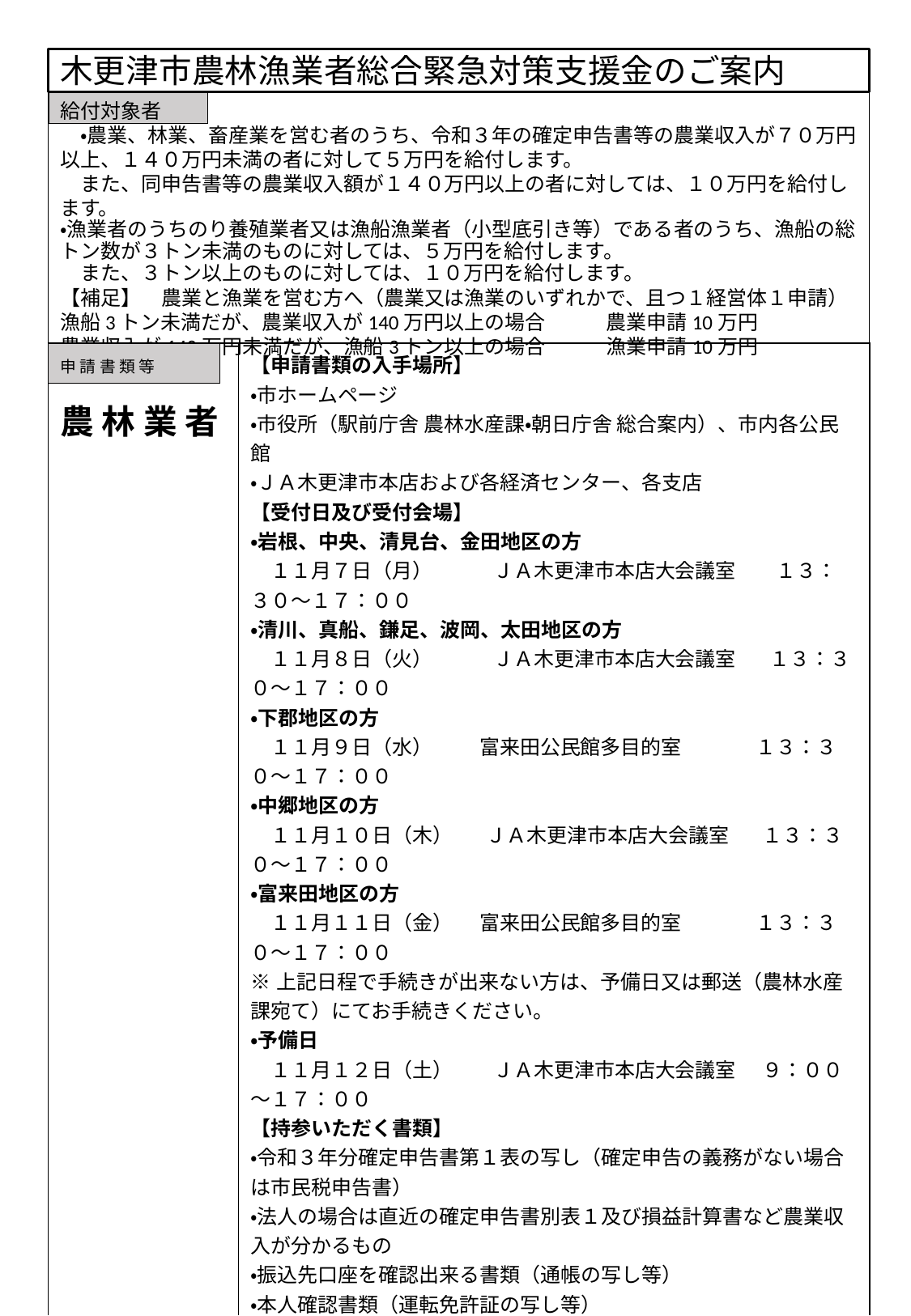

木更津市農林漁業者総合緊急対策支援金のご案内
給付対象者

　・農業、林業、畜産業を営む者のうち、令和３年の確定申告書等の農業収入が７０万円以上、１４０万円未満の者に対して５万円を給付します。
　また、同申告書等の農業収入額が１４０万円以上の者に対しては、１０万円を給付します。
・漁業者のうちのり養殖業者又は漁船漁業者（小型底引き等）である者のうち、漁船の総トン数が３トン未満のものに対しては、５万円を給付します。
　また、３トン以上のものに対しては、１０万円を給付します。
【補足】　農業と漁業を営む方へ（農業又は漁業のいずれかで、且つ１経営体１申請）
漁船3トン未満だが、農業収入が140万円以上の場合　　　農業申請10万円
農業収入が140万円未満だが、漁船3トン以上の場合　　　漁業申請10万円
申 請 書 類 等
| 農 林 業 者 | 【申請書類の入手場所】 ・市ホームページ　 ・市役所（駅前庁舎 農林水産課・朝日庁舎 総合案内）、市内各公民館 ・ＪＡ木更津市本店および各経済センター、各支店 【受付日及び受付会場】 ・岩根、中央、清見台、金田地区の方 　１１月７日（月）　　　ＪＡ木更津市本店大会議室　　１３：３０～１７：００ ・清川、真船、鎌足、波岡、太田地区の方 　１１月８日（火）　　　ＪＡ木更津市本店大会議室 　１３：３０～１７：００ ・下郡地区の方 　１１月９日（水） 　 富来田公民館多目的室 　 　　１３：３０～１７：００ ・中郷地区の方 　１１月１０日（木） 　 ＪＡ木更津市本店大会議室　 １３：３０～１７：００ ・富来田地区の方 　１１月１１日（金） 富来田公民館多目的室　 　　１３：３０～１７：００ ※上記日程で手続きが出来ない方は、予備日又は郵送（農林水産課宛て）にてお手続きください。 ・予備日 　１１月１２日（土）　　ＪＡ木更津市本店大会議室 ９：００～１７：００ 【持参いただく書類】 ・令和３年分確定申告書第１表の写し（確定申告の義務がない場合は市民税申告書） ・法人の場合は直近の確定申告書別表１及び損益計算書など農業収入が分かるもの ・振込先口座を確認出来る書類（通帳の写し等） ・本人確認書類（運転免許証の写し等） |
| --- | --- |
| 漁 業 者 | 【申請書類の入手場所】 ・市ホームページ　 ・市役所（駅前庁舎　農林水産課・朝日庁舎 総合案内）、市内公民館 ・新木更津市漁業協同組合、金田漁業協同組合 【受付窓口】 ・駅前庁舎農林水産課、新木更津市漁業協同組合、金田漁業協同組合 【持参いただく書類】 ・令和３年分確定申告書第１表の写し（確定申告の義務がない場合は市民税申告書） ・振込先口座を確認出来る書類（通帳の写し等） ・本人確認書類（運転免許証の写し等） ・漁船登録票（写） |